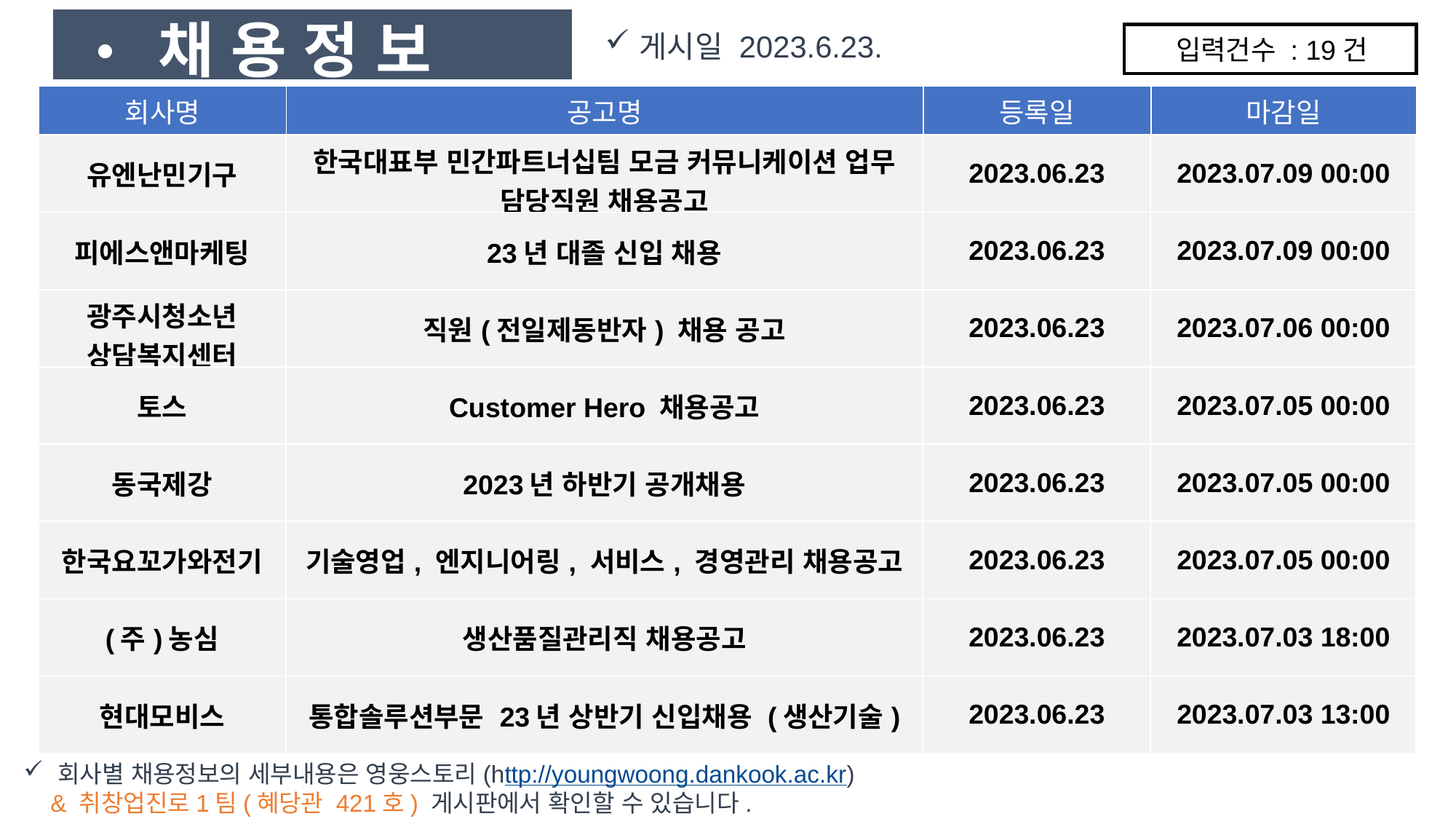

• 채 용 정 보

게시일 2023.6.23.

입력건수 : 19건
| 회사명 | 공고명 | 등록일 | 마감일 |
| --- | --- | --- | --- |

| 유엔난민기구 | 한국대표부 민간파트너십팀 모금 커뮤니케이션 업무 담당직원 채용공고 | 2023.06.23 | 2023.07.09 00:00 |
| --- | --- | --- | --- |
| 피에스앤마케팅 | 23년 대졸 신입 채용 | 2023.06.23 | 2023.07.09 00:00 |
| 광주시청소년 상담복지센터 | 직원(전일제동반자) 채용 공고 | 2023.06.23 | 2023.07.06 00:00 |
| 토스 | Customer Hero 채용공고 | 2023.06.23 | 2023.07.05 00:00 |
| 동국제강 | 2023년 하반기 공개채용 | 2023.06.23 | 2023.07.05 00:00 |
| 한국요꼬가와전기 | 기술영업, 엔지니어링, 서비스, 경영관리 채용공고 | 2023.06.23 | 2023.07.05 00:00 |
| (주)농심 | 생산품질관리직 채용공고 | 2023.06.23 | 2023.07.03 18:00 |
| 현대모비스 | 통합솔루션부문 23년 상반기 신입채용 (생산기술) | 2023.06.23 | 2023.07.03 13:00 |

회사별 채용정보의 세부내용은 영웅스토리(http://youngwoong.dankook.ac.kr)
    & 취창업진로1팀(혜당관 421호) 게시판에서 확인할 수 있습니다.